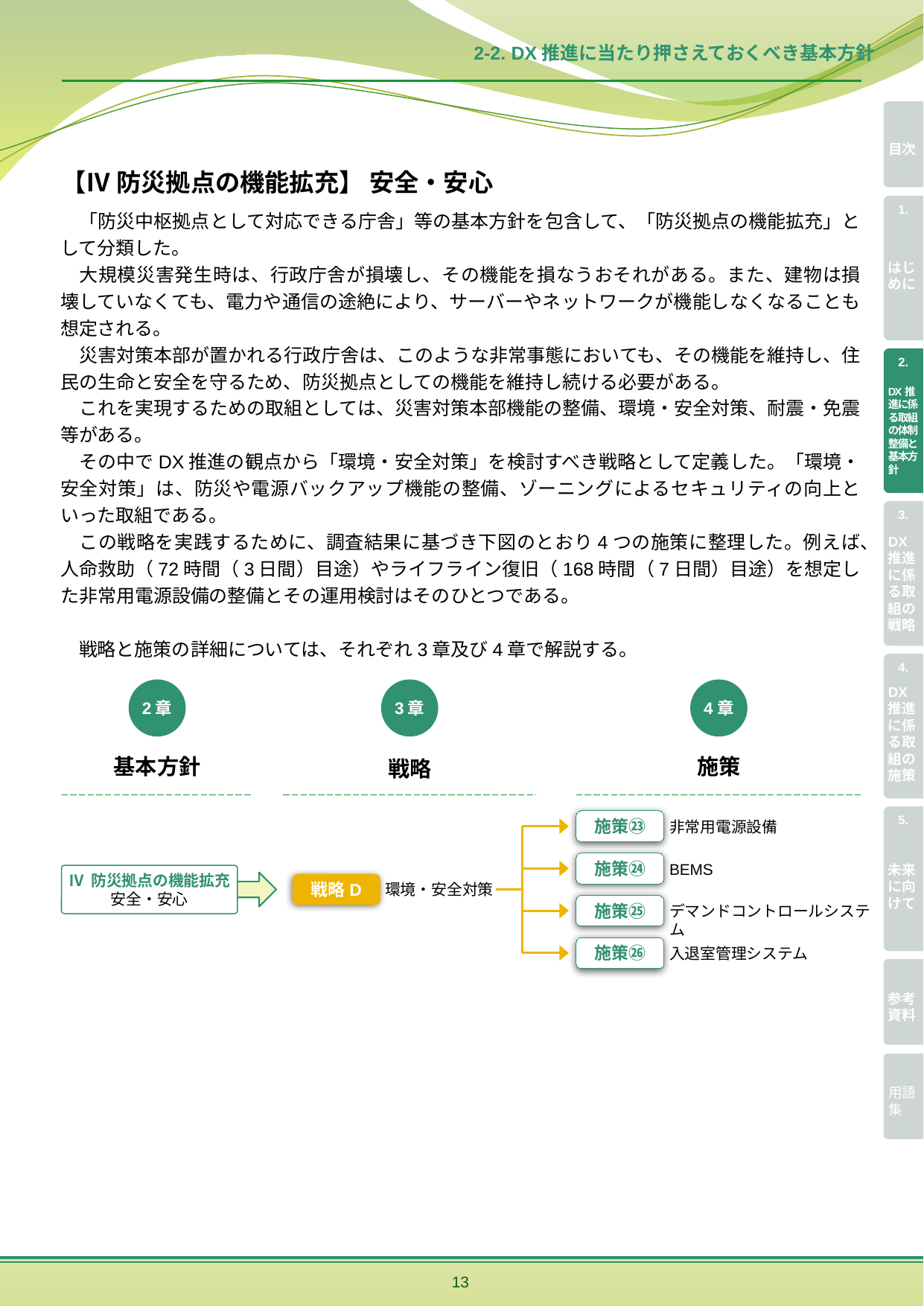

2-2. DX推進に当たり押さえておくべき基本方針
【Ⅳ 防災拠点の機能拡充】 安全・安心
　「防災中枢拠点として対応できる庁舎」等の基本方針を包含して、「防災拠点の機能拡充」として分類した。
　大規模災害発生時は、行政庁舎が損壊し、その機能を損なうおそれがある。また、建物は損壊していなくても、電力や通信の途絶により、サーバーやネットワークが機能しなくなることも想定される。
　災害対策本部が置かれる行政庁舎は、このような非常事態においても、その機能を維持し、住民の生命と安全を守るため、防災拠点としての機能を維持し続ける必要がある。
　これを実現するための取組としては、災害対策本部機能の整備、環境・安全対策、耐震・免震等がある。
　その中でDX推進の観点から「環境・安全対策」を検討すべき戦略として定義した。「環境・安全対策」は、防災や電源バックアップ機能の整備、ゾーニングによるセキュリティの向上といった取組である。
　この戦略を実践するために、調査結果に基づき下図のとおり4つの施策に整理した。例えば、人命救助（72時間（3日間）目途）やライフライン復旧（168時間（7日間）目途）を想定した非常用電源設備の整備とその運用検討はそのひとつである。

　戦略と施策の詳細については、それぞれ3章及び4章で解説する。
2章
3章
4章
施策㉓
非常用電源設備
施策㉔
BEMS
Ⅳ 防災拠点の機能拡充
安全・安心

戦略D
環境・安全対策
施策㉕
デマンドコントロールシステム
施策㉖
入退室管理システム
基本方針
施策
戦略
13